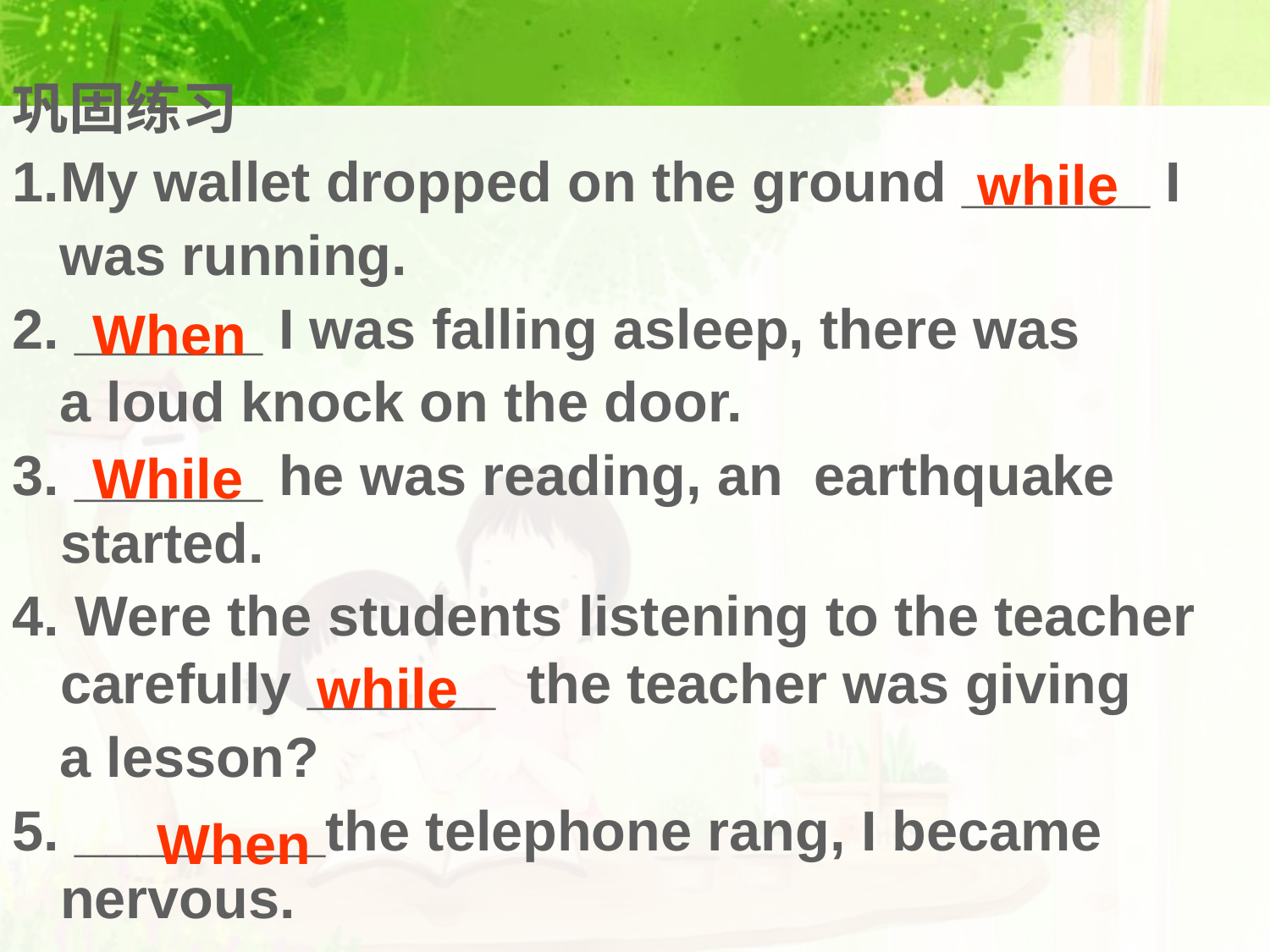

巩固练习
My wallet dropped on the ground ______ I
   was running.
2. ______ I was falling asleep, there was
   a loud knock on the door.
3. ______ he was reading, an  earthquake started.
4. Were the students listening to the teacher carefully ______  the teacher was giving
   a lesson?
5. ________the telephone rang, I became nervous.
while
When
While
while
When